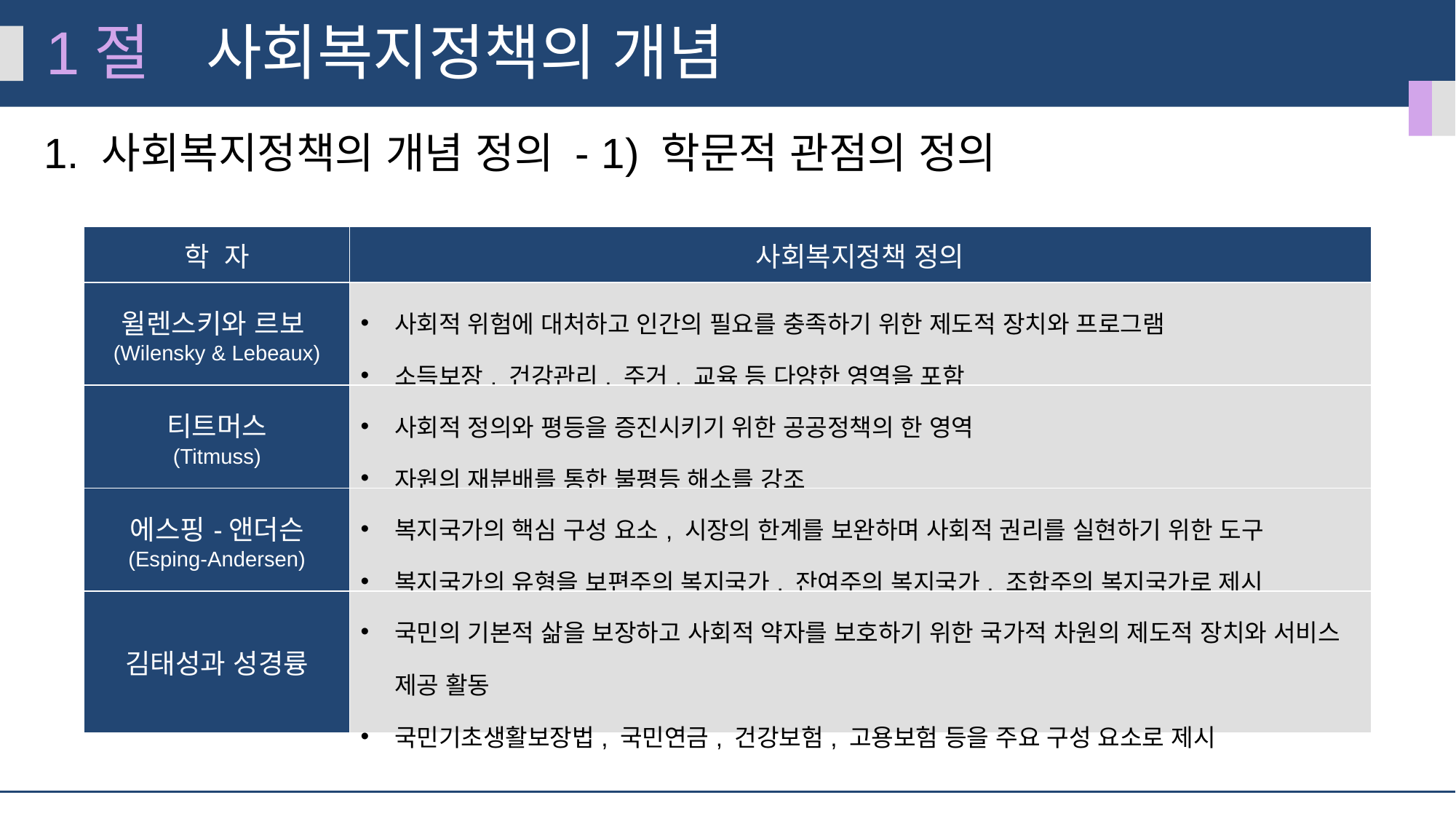

1절
사회복지정책의 개념
1. 사회복지정책의 개념 정의 - 1) 학문적 관점의 정의
| 학 자 | 사회복지정책 정의 |
| --- | --- |
| 윌렌스키와 르보(Wilensky & Lebeaux) | 사회적 위험에 대처하고 인간의 필요를 충족하기 위한 제도적 장치와 프로그램 소득보장, 건강관리, 주거, 교육 등 다양한 영역을 포함 |
| 티트머스 (Titmuss) | 사회적 정의와 평등을 증진시키기 위한 공공정책의 한 영역 자원의 재분배를 통한 불평등 해소를 강조 |
| 에스핑-앤더슨 (Esping-Andersen) | 복지국가의 핵심 구성 요소, 시장의 한계를 보완하며 사회적 권리를 실현하기 위한 도구 복지국가의 유형을 보편주의 복지국가, 잔여주의 복지국가, 조합주의 복지국가로 제시 |
| 김태성과 성경륭 | 국민의 기본적 삶을 보장하고 사회적 약자를 보호하기 위한 국가적 차원의 제도적 장치와 서비스 제공 활동 국민기초생활보장법, 국민연금, 건강보험, 고용보험 등을 주요 구성 요소로 제시 |